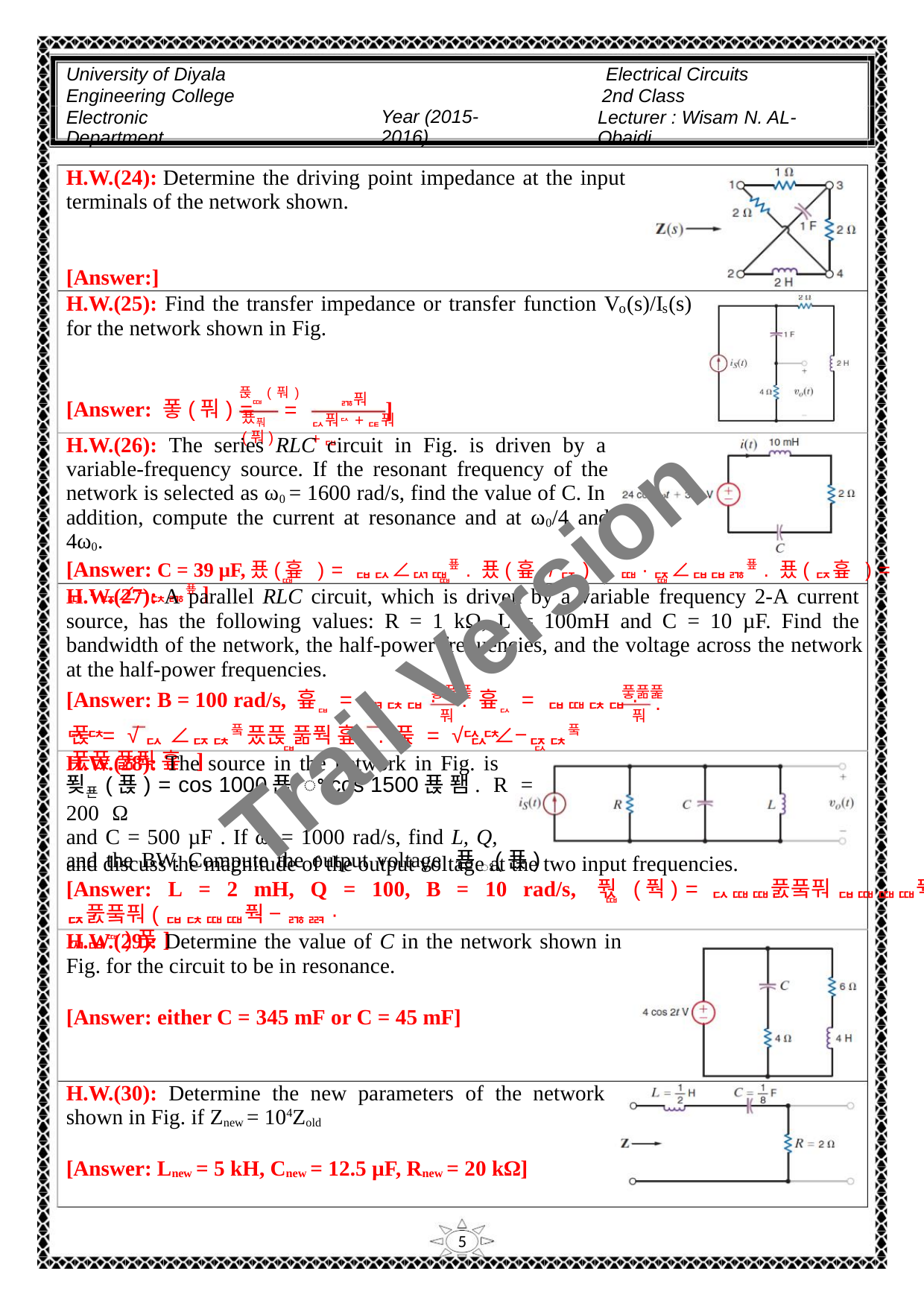

University of Diyala
Engineering College
Electronic Department
Electrical Circuits
2nd Class
Lecturer : Wisam N. AL-Obaidi
Year (2015-2016)
H.W.(24): Determine the driving point impedance at the input
terminals of the network shown.
[Answer:]
H.W.(25): Find the transfer impedance or transfer function V (s)/I (s)
o
s
for the network shown in Fig.
푽ퟎ(풔)
푰풔(풔)
ퟖ풔
[Answer: 퐇(풔) =
=
]
ퟐ풔ퟐ+ퟔ풔+ퟏ
H.W.(26): The series RLC circuit in Fig. is driven by a
variable-frequency source. If the resonant frequency of the
network is selected as ω0 = 1600 rad/s, find the value of C. In
addition, compute the current at resonance and at ω0/4 and
4ω0.
[Answer: C = 39 µF,푰(흎 ) = ퟏퟐ∠ퟑퟎ푶. 푰(흎 /ퟒ) = ퟎ ∙ ퟒ∠ퟏퟏퟖ푶. 푰(ퟒ흎 ) = ퟎ ∙ ퟒ∠−ퟓퟖ푶]
ퟎ
ퟎ
ퟎ
H.W.(27): A parallel RLC circuit, which is driven by a variable frequency 2-A current
source, has the following values: R = 1 kΩ, L = 100mH and C = 10 µF. Find the
bandwidth of the network, the half-power frequencies, and the voltage across the network
at the half-power frequencies.
Trail Version
Trail Version
Trail Version
Trail Version
Trail Version
Trail Version
Trail Version
Trail Version
Trail Version
Trail Version
Trail Version
Trail Version
Trail Version
풓풂풅
풓풂풅
[Answer: B = 100 rad/s, 흎ퟏ = ퟗퟓퟏ ∙ ퟐퟓ
. 흎ퟐ = ퟏퟎퟓퟏ ∙ ퟐퟓ
.
풔
풔
푽 = √ퟐ ∠ퟒퟓ풐 풌푽 풂풕 흎 . 푽 = √ퟐ ∠−ퟒퟓ풐 풌푽 풂풕 흎 ]
ퟏ
ퟐ
H.W.(28): The source in the network in Fig. is
푖푠(푡) = cos 1000푡 ꢀ cos 1500푡 퐴. R = 200 Ω
and C = 500 µF . If ω0 = 1000 rad/s, find L, Q,
and the BW. Compute the output voltage 푣ꢁ(푡)
and discuss the magnitude of the output voltage at the two input frequencies.
[Answer: L = 2 mH, Q = 100, B = 10 rad/s, 풗 (풕) = ퟐퟎퟎ풄풐풔 ퟏퟎퟎퟎ풕 ꢀ ퟐ ∙
ퟎ
ퟒ풄풐풔(ퟏퟓퟎퟎ풕 − ퟖퟗ ∙ ퟑퟏퟎ)푽]
H.W.(29): Determine the value of C in the network shown in
Fig. for the circuit to be in resonance.
[Answer: either C = 345 mF or C = 45 mF]
H.W.(30): Determine the new parameters of the network
shown in Fig. if Znew = 104Zold
[Answer: Lnew = 5 kH, Cnew = 12.5 µF, Rnew = 20 kΩ]
5